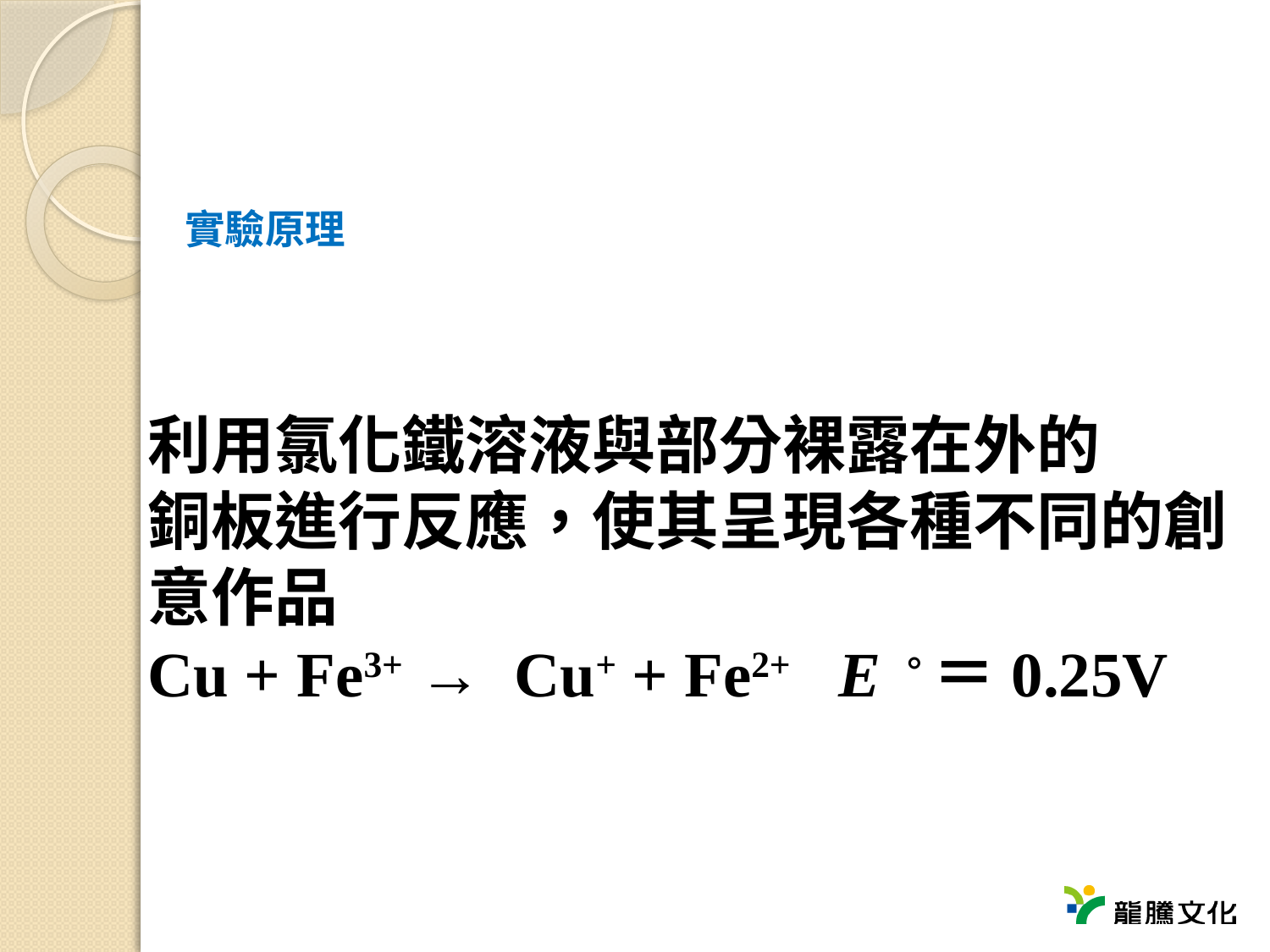

# 實驗原理
利用氯化鐵溶液與部分裸露在外的
銅板進行反應，使其呈現各種不同的創意作品
Cu + Fe3+ →  Cu+ + Fe2+   E。＝0.25V